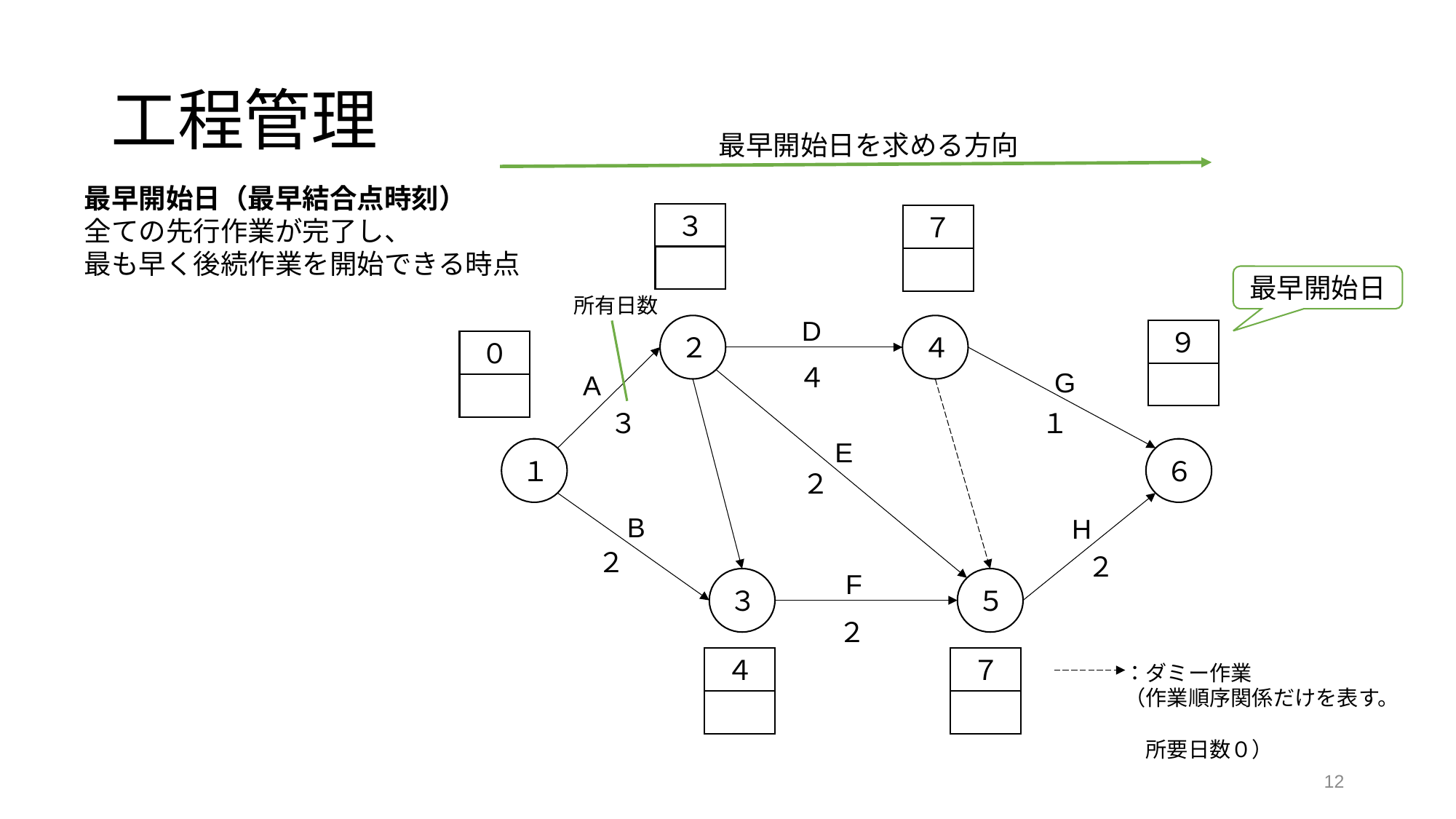

# 工程管理
最早開始日を求める方向
３

７

D
２
４
１
６
３
５
４
G
A
３
１
E
２
B
H
２
２
F
２
：ダミー作業
（作業順序関係だけを表す。
　所要日数０）
９

０

４

７

最早開始日
最早開始日（最早結合点時刻）
全ての先行作業が完了し、
最も早く後続作業を開始できる時点

所有日数
12